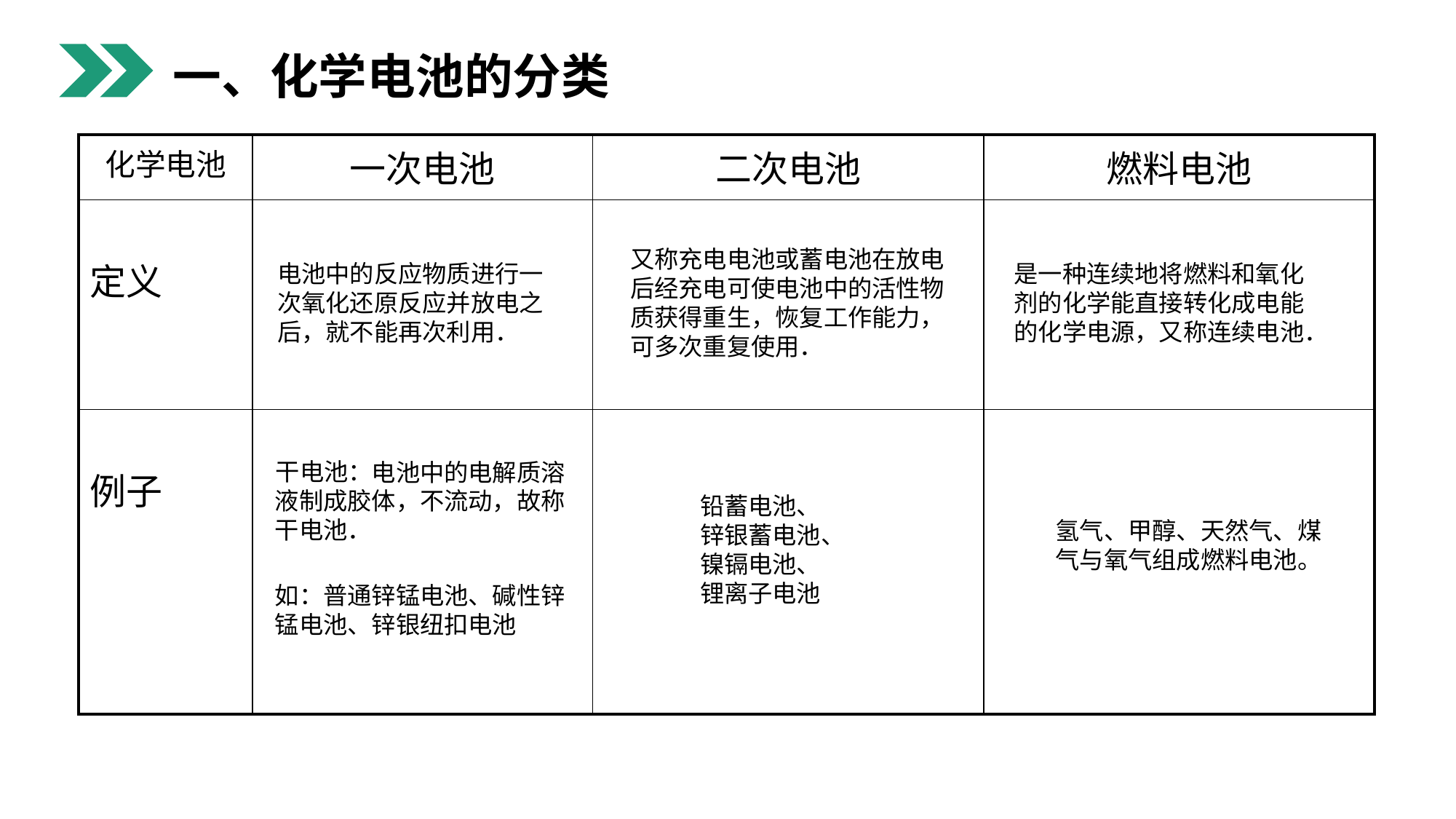

一、化学电池的分类
| 化学电池 | 一次电池 | 二次电池 | 燃料电池 |
| --- | --- | --- | --- |
| 定义 |  |  |  |
| 例子 |  |  |  |
又称充电电池或蓄电池在放电后经充电可使电池中的活性物质获得重生，恢复工作能力，可多次重复使用．
电池中的反应物质进行一次氧化还原反应并放电之后，就不能再次利用．
是一种连续地将燃料和氧化剂的化学能直接转化成电能的化学电源，又称连续电池．
干电池：
　　　　电池中的电解质溶液制成胶体，不流动，故称干电池．
铅蓄电池、
锌银蓄电池、
镍镉电池、
锂离子电池

氢气、甲醇、天然气、煤气与氧气组成燃料电池。
如：普通锌锰电池、碱性锌锰电池、锌银纽扣电池